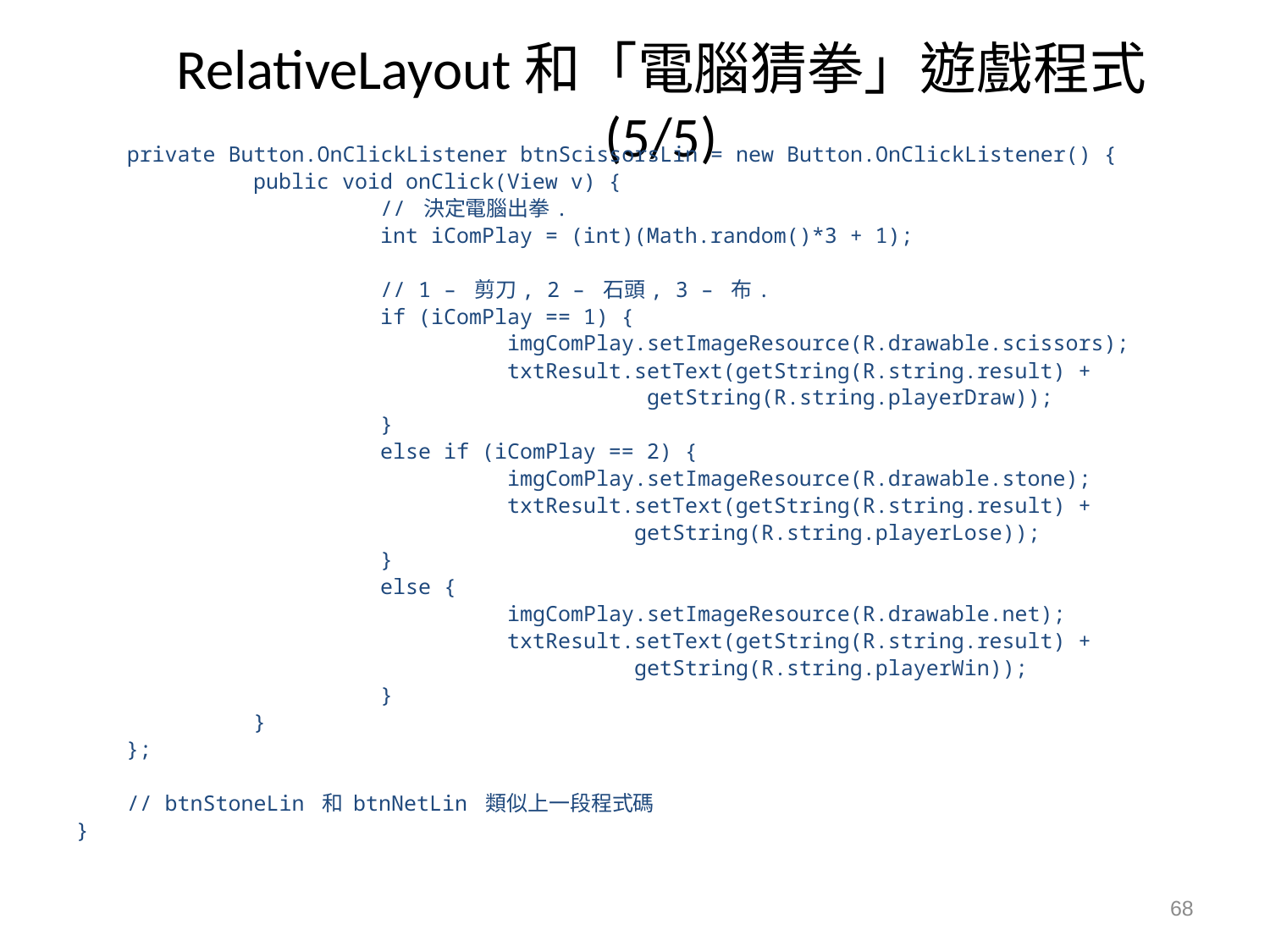

# RelativeLayout和「電腦猜拳」遊戲程式 (5/5)
    private Button.OnClickListener btnScissorsLin = new Button.OnClickListener() {
		public void onClick(View v) {
			// 決定電腦出拳.
			int iComPlay = (int)(Math.random()*3 + 1);

			// 1 – 剪刀, 2 – 石頭, 3 – 布.
			if (iComPlay == 1) {
				imgComPlay.setImageResource(R.drawable.scissors);
				txtResult.setText(getString(R.string.result) +
					 getString(R.string.playerDraw));
			}
			else if (iComPlay == 2) {
				imgComPlay.setImageResource(R.drawable.stone);
				txtResult.setText(getString(R.string.result) +
					getString(R.string.playerLose));
			}
			else {
				imgComPlay.setImageResource(R.drawable.net);
				txtResult.setText(getString(R.string.result) +
					getString(R.string.playerWin));
			}
		}
	};

    // btnStoneLin 和 btnNetLin 類似上一段程式碼
}
68